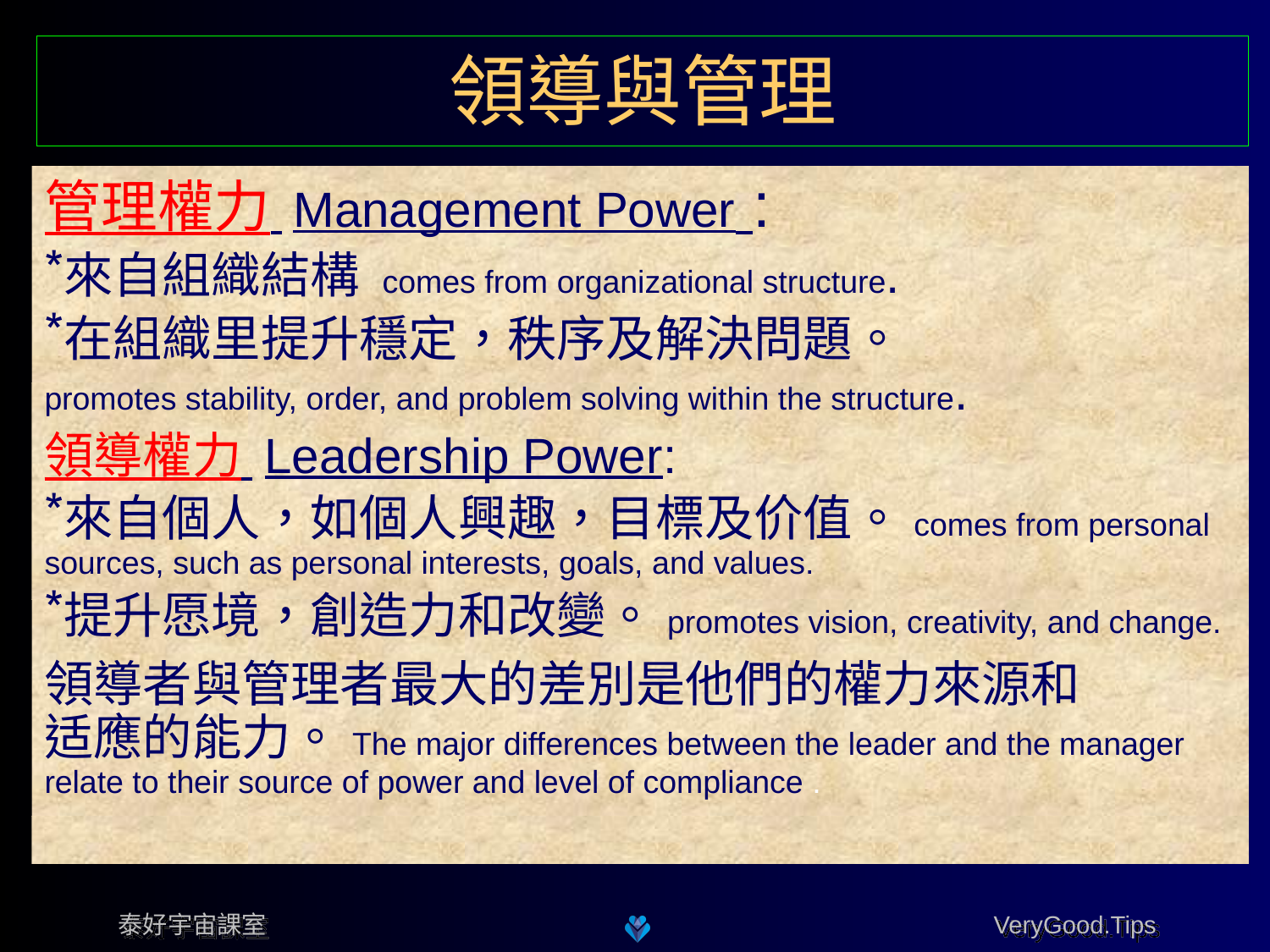

# 領導與管理
管理權力 Management Power :
來自組織結構 comes from organizational structure.
在組織里提升穩定，秩序及解決問題。
promotes stability, order, and problem solving within the structure.
領導權力 Leadership Power:
來自個人，如個人興趣，目標及价值。comes from personal sources, such as personal interests, goals, and values.
提升愿境，創造力和改變。promotes vision, creativity, and change.
領導者與管理者最大的差別是他們的權力來源和
适應的能力。The major differences between the leader and the manager relate to their source of power and level of compliance .